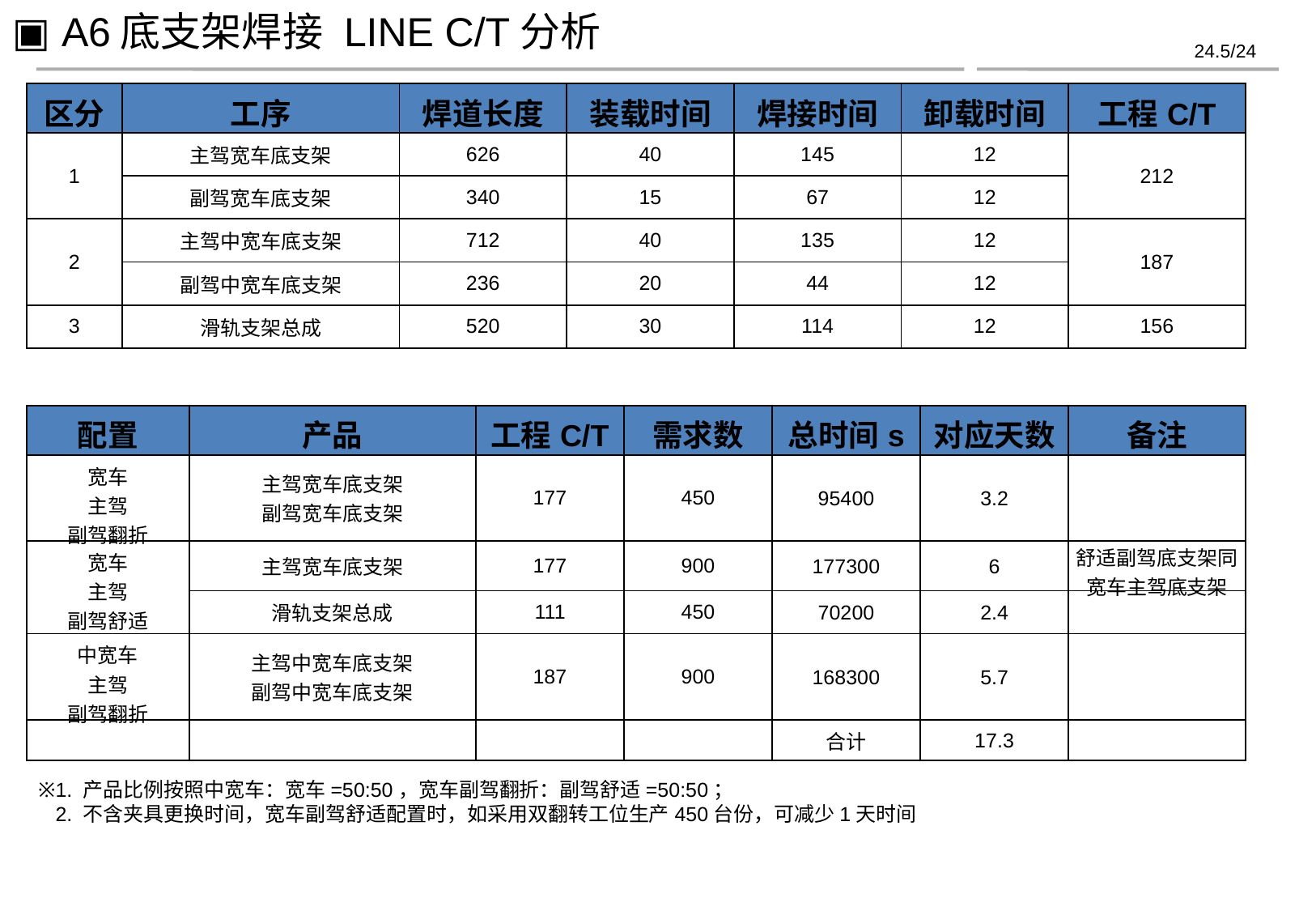

▣ A6底支架焊接 LINE C/T分析
| 区分 | 工序 | 焊道长度 | 装载时间 | 焊接时间 | 卸载时间 | 工程C/T |
| --- | --- | --- | --- | --- | --- | --- |
| 1 | 主驾宽车底支架 | 626 | 40 | 145 | 12 | 212 |
|  | 副驾宽车底支架 | 340 | 15 | 67 | 12 | 60 |
| 2 | 主驾中宽车底支架 | 712 | 40 | 135 | 12 | 187 |
|  | 副驾中宽车底支架 | 236 | 20 | 44 | 12 | 66 |
| 3 | 滑轨支架总成 | 520 | 30 | 114 | 12 | 156 |
| 配置 | 产品 | 工程C/T | 需求数 | 总时间s | 对应天数 | 备注 |
| --- | --- | --- | --- | --- | --- | --- |
| 宽车 主驾 副驾翻折 | 主驾宽车底支架 副驾宽车底支架 | 177 | 450 | 95400 | 3.2 |  |
| 宽车 主驾 副驾舒适 | 主驾宽车底支架 | 177 | 900 | 177300 | 6 | 舒适副驾底支架同宽车主驾底支架 |
|  | 滑轨支架总成 | 111 | 450 | 70200 | 2.4 |  |
| 中宽车 主驾 副驾翻折 | 主驾中宽车底支架 副驾中宽车底支架 | 187 | 900 | 168300 | 5.7 |  |
|  |  |  |  | 合计 | 17.3 |  |
※1. 产品比例按照中宽车：宽车=50:50，宽车副驾翻折：副驾舒适=50:50；
   2. 不含夹具更换时间，宽车副驾舒适配置时，如采用双翻转工位生产450台份，可减少1天时间